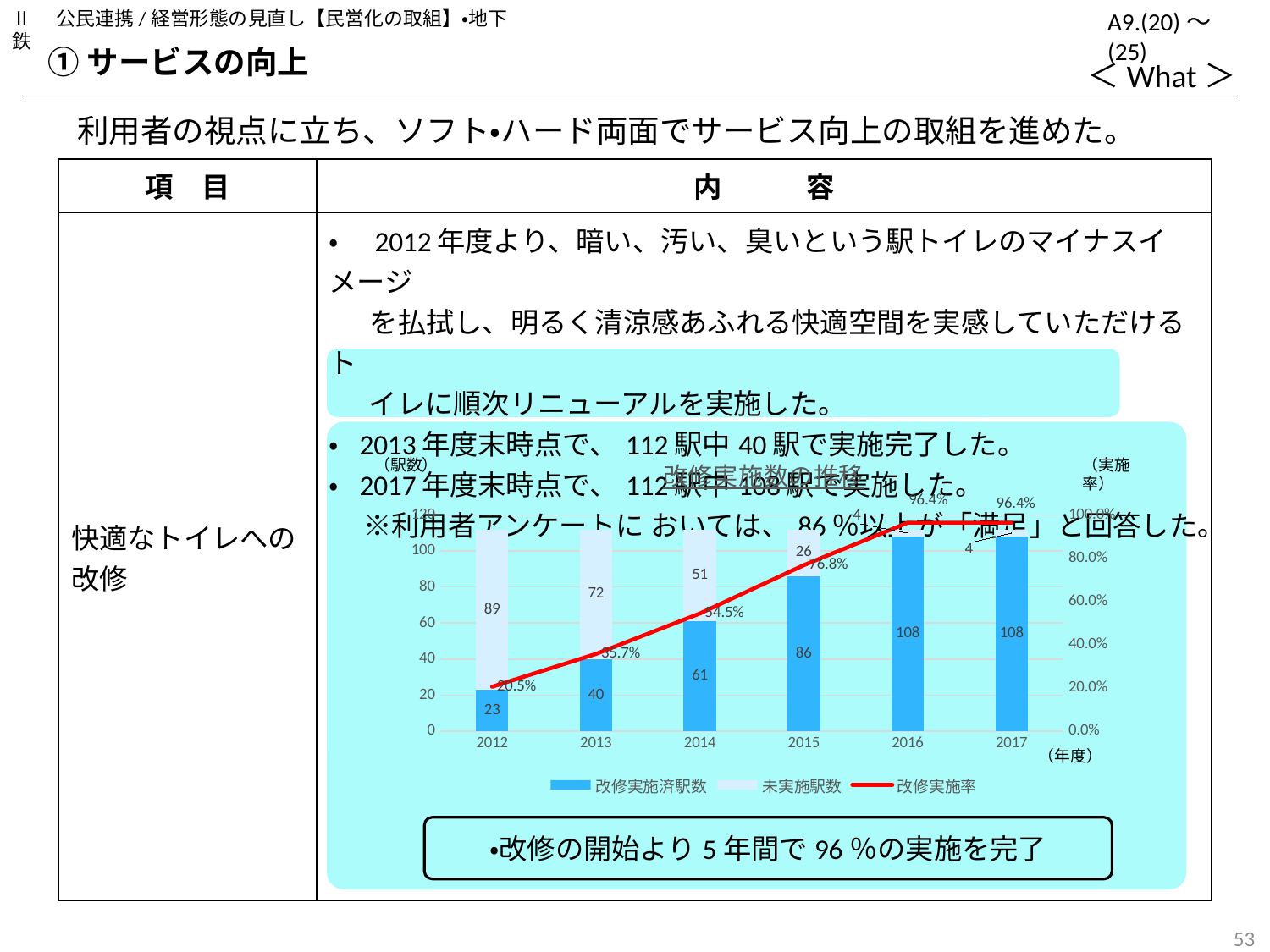

Ⅱ　公民連携/経営形態の見直し【民営化の取組】・地下鉄
A9.(20)～(25)
①サービスの向上
＜What＞
利用者の視点に立ち、ソフト・ハード両面でサービス向上の取組を進めた。
| 項　目 | 内　　　容 |
| --- | --- |
| 快適なトイレへの改修 | ・　2012年度より、暗い、汚い、臭いという駅トイレのマイナスイメージ 　 を払拭し、明るく清涼感あふれる快適空間を実感していただけるト イレに順次リニューアルを実施した。 ・ 2013年度末時点で、112駅中40駅で実施完了した。 ・ 2017年度末時点で、112駅中108駅で実施した。 　 ※利用者アンケートに おいては、86％以上が「満足」と回答した。 |

### Chart: 改修実施数の推移

| Category | 改修実施済駅数 | 未実施駅数 | 改修実施率 |
|---|---|---|---|
| 2012 | 23.0 | 89.0 | 0.20535714285714285 |
| 2013 | 40.0 | 72.0 | 0.35714285714285715 |
| 2014 | 61.0 | 51.0 | 0.5446428571428571 |
| 2015 | 86.0 | 26.0 | 0.7678571428571429 |
| 2016 | 108.0 | 4.0 | 0.9642857142857143 |
| 2017 | 108.0 | 4.0 | 0.9642857142857143 |
（駅数）
（実施率）
（年度）
・改修の開始より5年間で96％の実施を完了
53